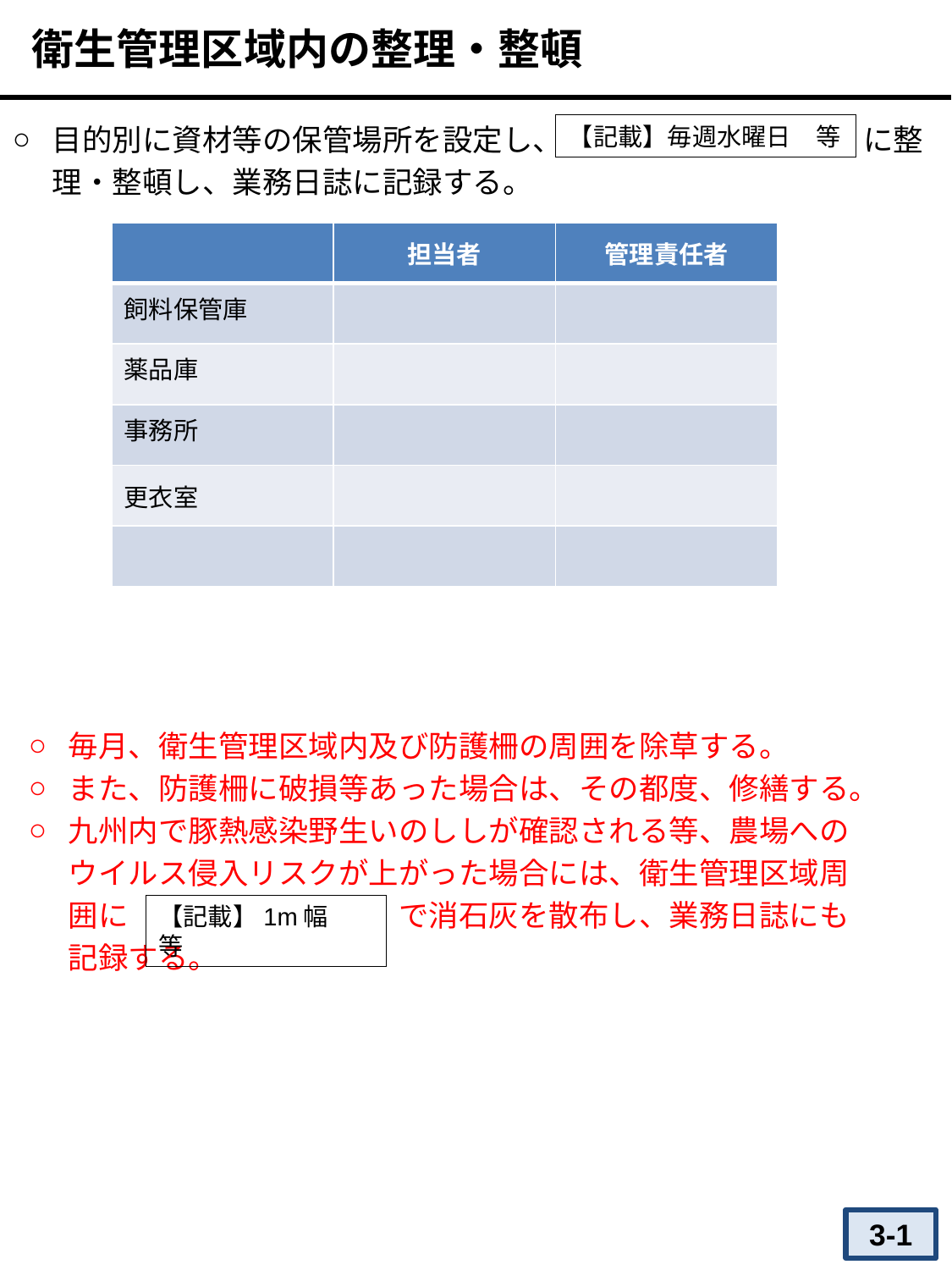

衛生管理区域内の整理・整頓
目的別に資材等の保管場所を設定し、　　　　　　　　　　に整理・整頓し、業務日誌に記録する。
【記載】毎週水曜日　等
|  | 担当者 | 管理責任者 |
| --- | --- | --- |
| 飼料保管庫 |  |  |
| 薬品庫 |  |  |
| 事務所 |  |  |
| 更衣室 |  |  |
|  |  |  |
毎月、衛生管理区域内及び防護柵の周囲を除草する。
また、防護柵に破損等あった場合は、その都度、修繕する。
九州内で豚熱感染野生いのししが確認される等、農場へのウイルス侵入リスクが上がった場合には、衛生管理区域周囲に　　　　　　　　　で消石灰を散布し、業務日誌にも記録する。
【記載】1m幅　等
3-1